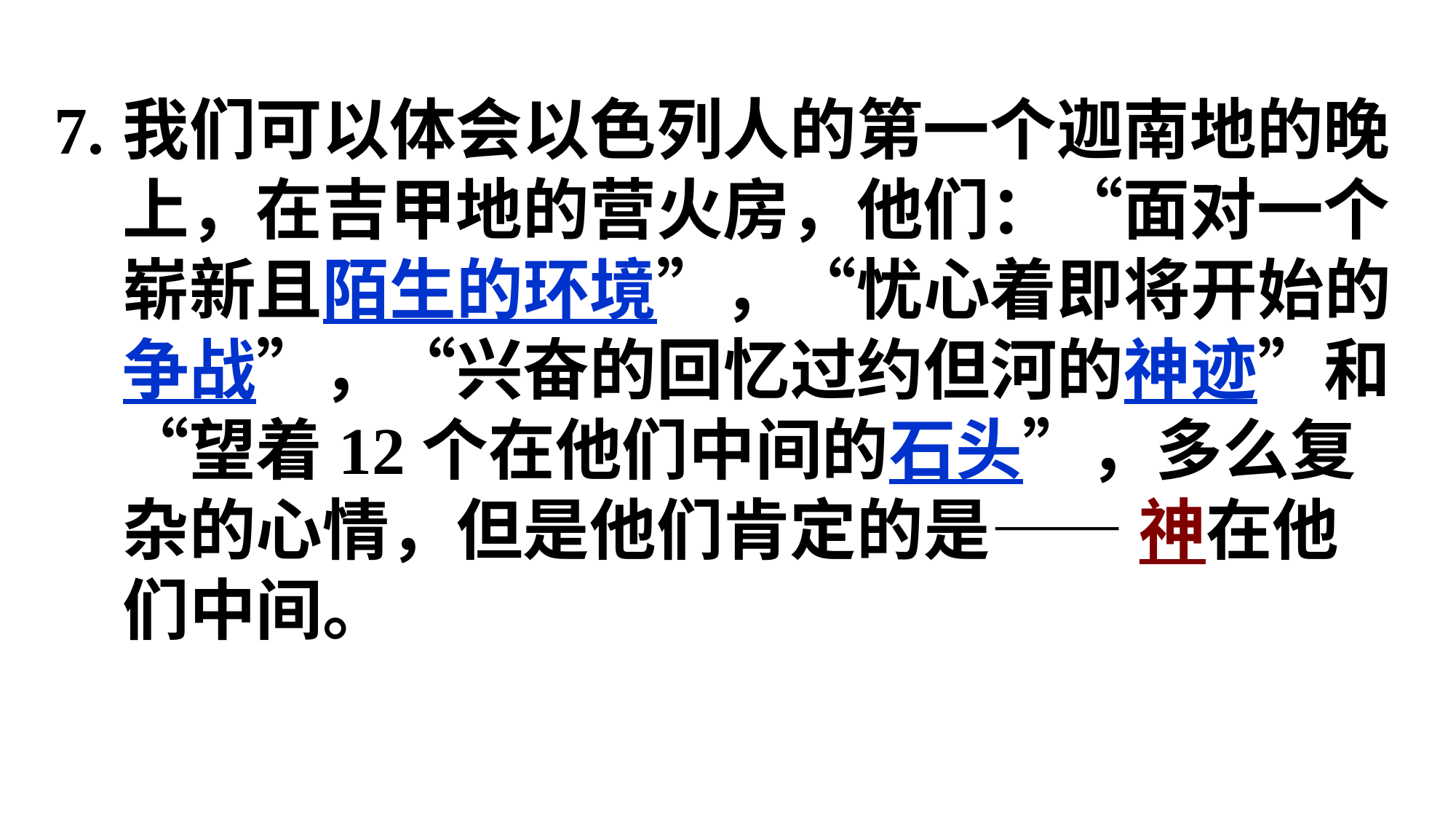

7.	我们可以体会以色列人的第一个迦南地的晚上，在吉甲地的营火房，他们：“面对一个崭新且陌生的环境”，“忧心着即将开始的争战”，“兴奋的回忆过约但河的神迹”和“望着12个在他们中间的石头”，多么复杂的心情，但是他们肯定的是—— 神在他们中间。